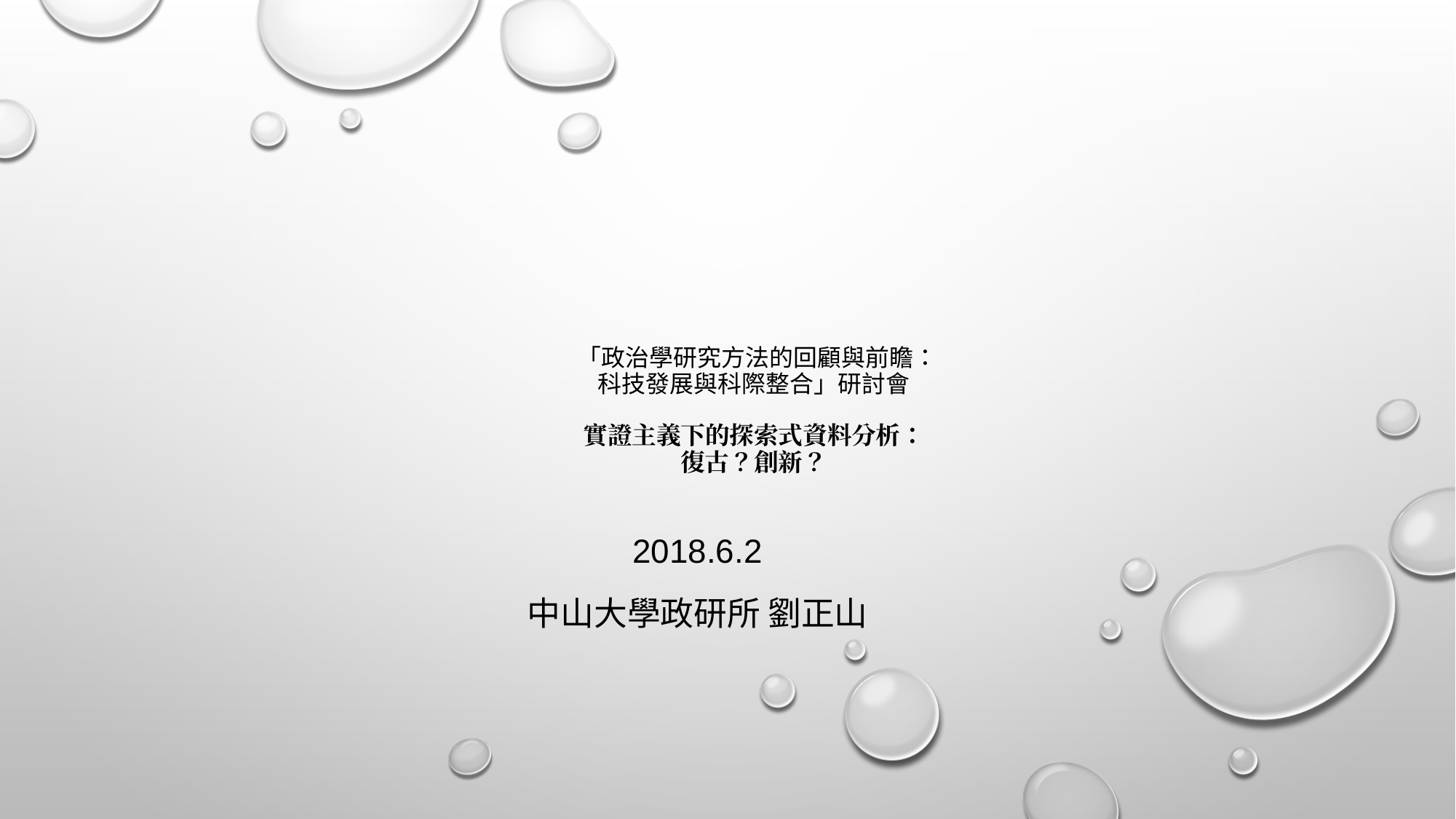

# 「政治學研究方法的回顧與前瞻： 科技發展與科際整合」研討會 實證主義下的探索式資料分析： 復古？創新？
2018.6.2
中山大學政研所 劉正山